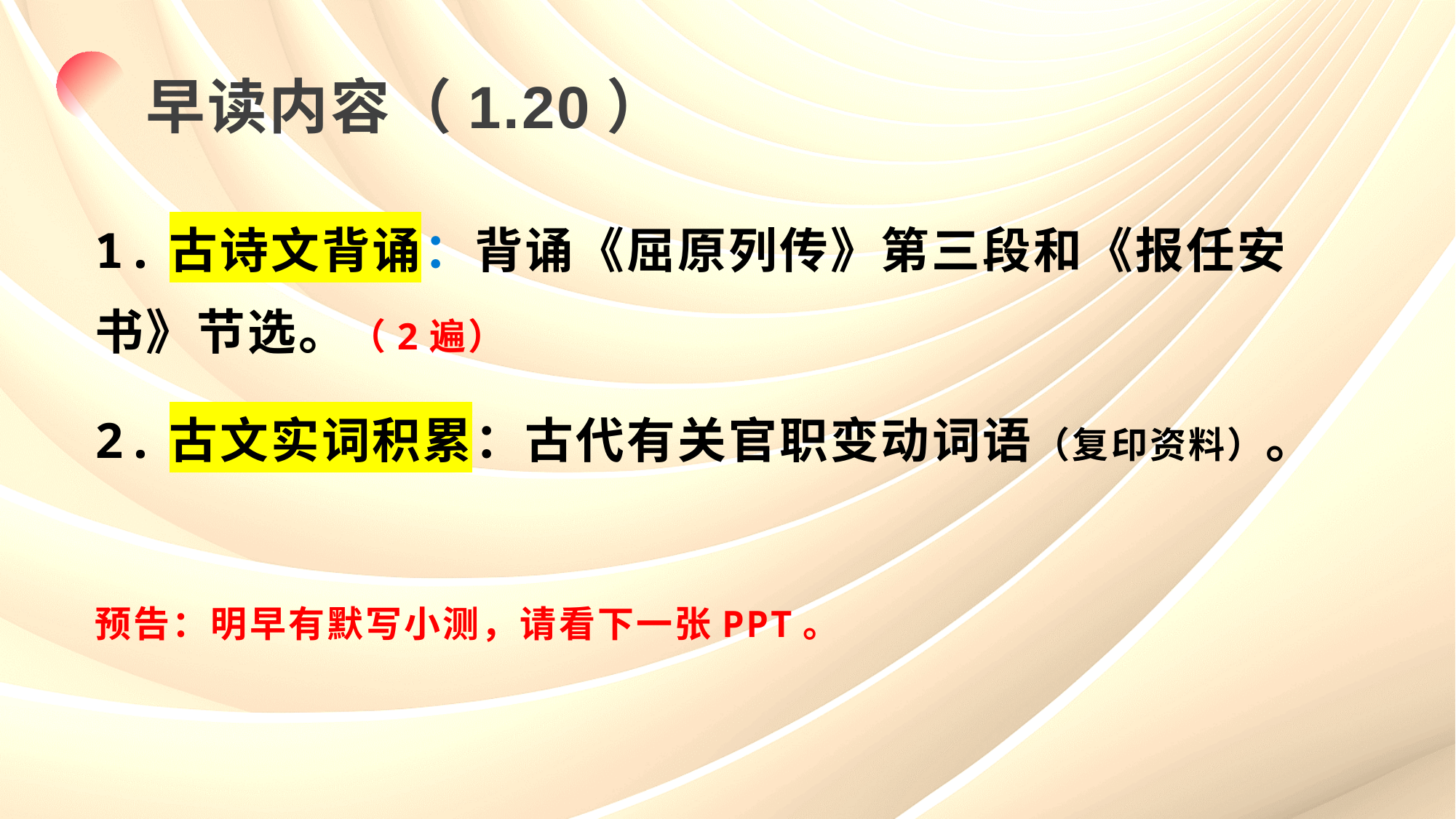

早读内容（1.20）
1.古诗文背诵：背诵《屈原列传》第三段和《报任安书》节选。（2遍）
2.古文实词积累：古代有关官职变动词语（复印资料）。

预告：明早有默写小测，请看下一张PPT。